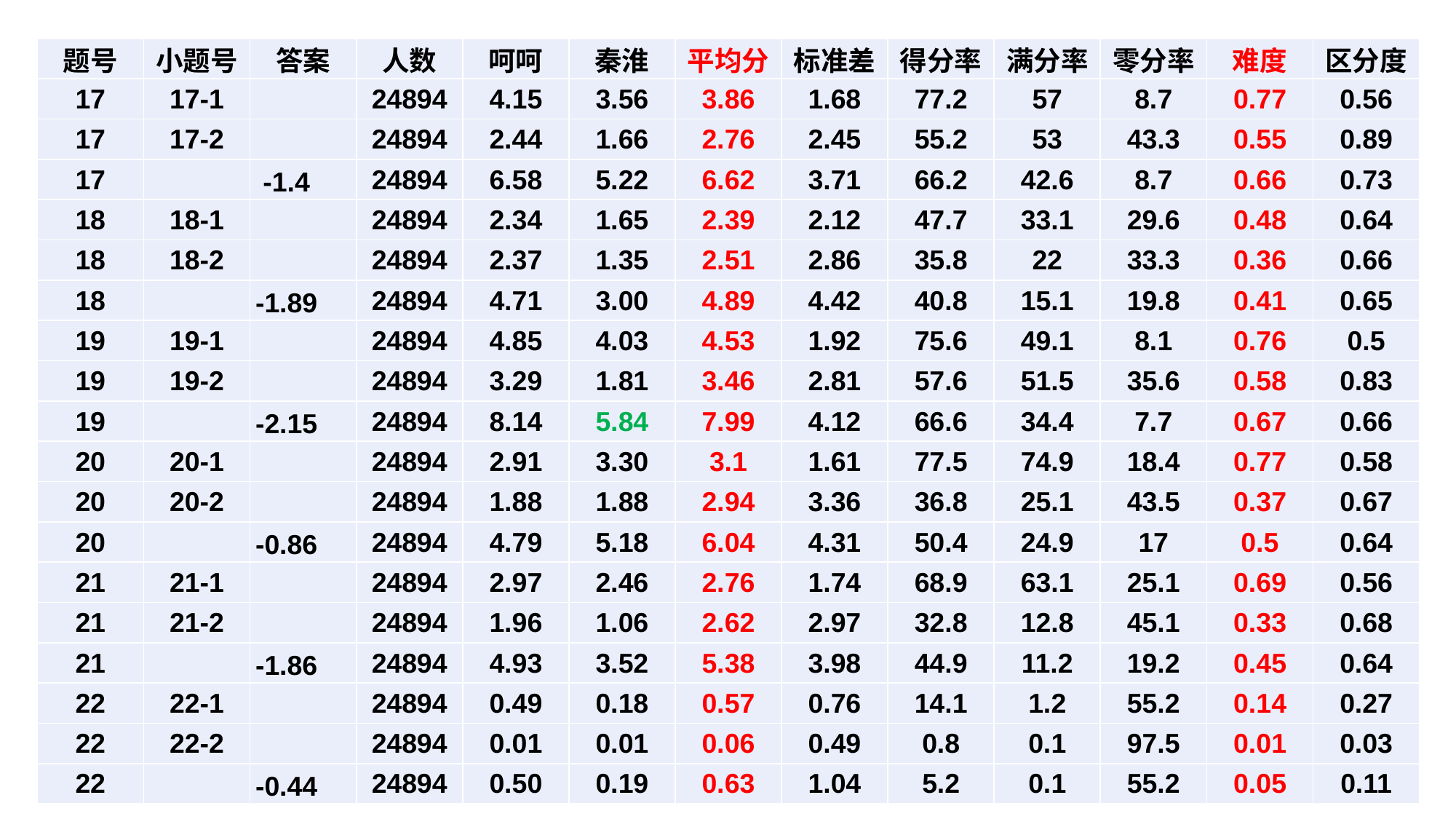

| 题号 | 小题号 | 答案 | 人数 | 呵呵 | 秦淮 | 平均分 | 标准差 | 得分率 | 满分率 | 零分率 | 难度 | 区分度 |
| --- | --- | --- | --- | --- | --- | --- | --- | --- | --- | --- | --- | --- |
| 17 | 17-1 |  | 24894 | 4.15 | 3.56 | 3.86 | 1.68 | 77.2 | 57 | 8.7 | 0.77 | 0.56 |
| 17 | 17-2 |  | 24894 | 2.44 | 1.66 | 2.76 | 2.45 | 55.2 | 53 | 43.3 | 0.55 | 0.89 |
| 17 |  | -1.4 | 24894 | 6.58 | 5.22 | 6.62 | 3.71 | 66.2 | 42.6 | 8.7 | 0.66 | 0.73 |
| 18 | 18-1 |  | 24894 | 2.34 | 1.65 | 2.39 | 2.12 | 47.7 | 33.1 | 29.6 | 0.48 | 0.64 |
| 18 | 18-2 |  | 24894 | 2.37 | 1.35 | 2.51 | 2.86 | 35.8 | 22 | 33.3 | 0.36 | 0.66 |
| 18 |  | -1.89 | 24894 | 4.71 | 3.00 | 4.89 | 4.42 | 40.8 | 15.1 | 19.8 | 0.41 | 0.65 |
| 19 | 19-1 |  | 24894 | 4.85 | 4.03 | 4.53 | 1.92 | 75.6 | 49.1 | 8.1 | 0.76 | 0.5 |
| 19 | 19-2 |  | 24894 | 3.29 | 1.81 | 3.46 | 2.81 | 57.6 | 51.5 | 35.6 | 0.58 | 0.83 |
| 19 |  | -2.15 | 24894 | 8.14 | 5.84 | 7.99 | 4.12 | 66.6 | 34.4 | 7.7 | 0.67 | 0.66 |
| 20 | 20-1 |  | 24894 | 2.91 | 3.30 | 3.1 | 1.61 | 77.5 | 74.9 | 18.4 | 0.77 | 0.58 |
| 20 | 20-2 |  | 24894 | 1.88 | 1.88 | 2.94 | 3.36 | 36.8 | 25.1 | 43.5 | 0.37 | 0.67 |
| 20 |  | -0.86 | 24894 | 4.79 | 5.18 | 6.04 | 4.31 | 50.4 | 24.9 | 17 | 0.5 | 0.64 |
| 21 | 21-1 |  | 24894 | 2.97 | 2.46 | 2.76 | 1.74 | 68.9 | 63.1 | 25.1 | 0.69 | 0.56 |
| 21 | 21-2 |  | 24894 | 1.96 | 1.06 | 2.62 | 2.97 | 32.8 | 12.8 | 45.1 | 0.33 | 0.68 |
| 21 |  | -1.86 | 24894 | 4.93 | 3.52 | 5.38 | 3.98 | 44.9 | 11.2 | 19.2 | 0.45 | 0.64 |
| 22 | 22-1 |  | 24894 | 0.49 | 0.18 | 0.57 | 0.76 | 14.1 | 1.2 | 55.2 | 0.14 | 0.27 |
| 22 | 22-2 |  | 24894 | 0.01 | 0.01 | 0.06 | 0.49 | 0.8 | 0.1 | 97.5 | 0.01 | 0.03 |
| 22 |  | -0.44 | 24894 | 0.50 | 0.19 | 0.63 | 1.04 | 5.2 | 0.1 | 55.2 | 0.05 | 0.11 |